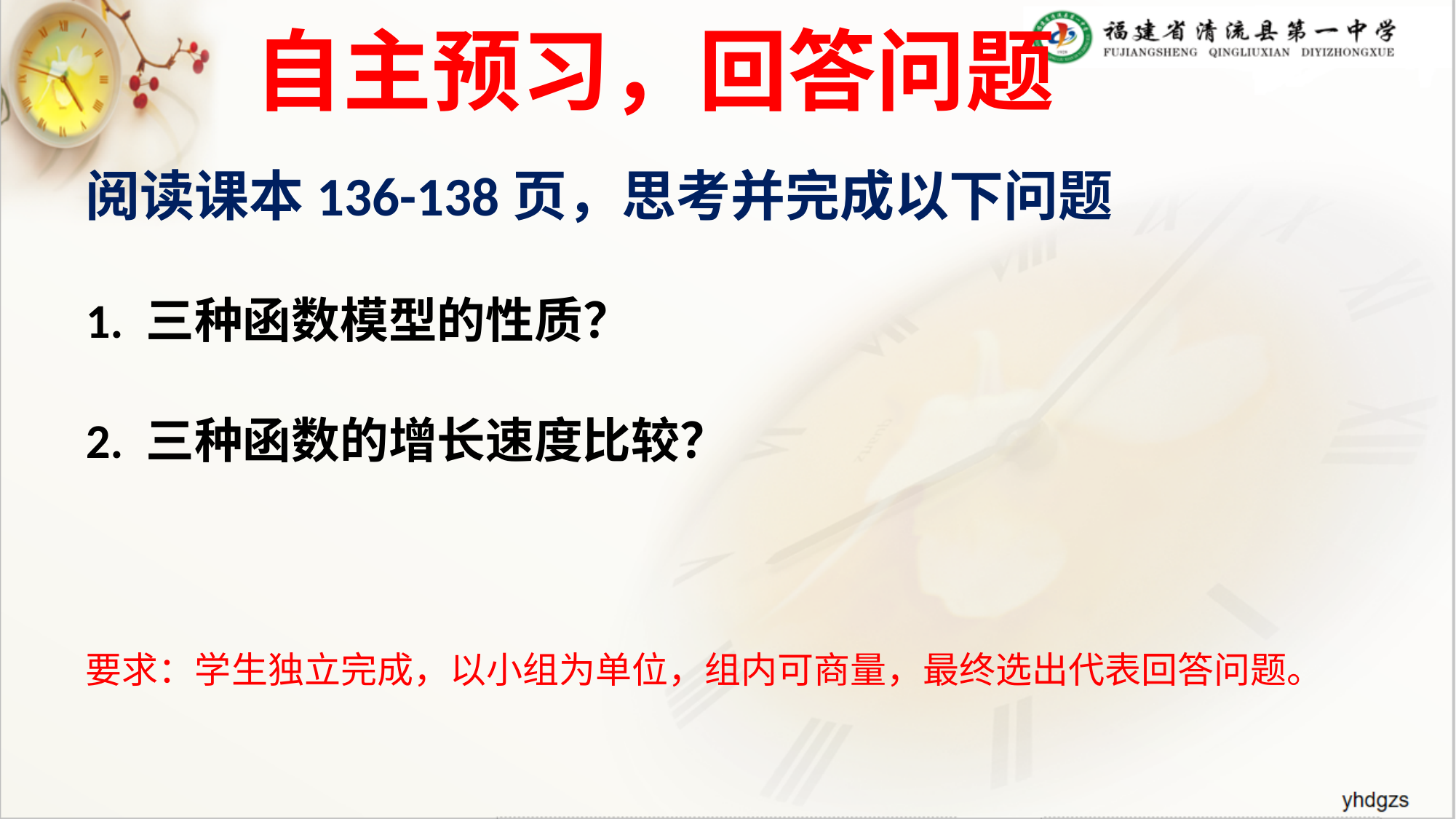

# 自主预习，回答问题
阅读课本136-138页，思考并完成以下问题

1. 三种函数模型的性质？

2. 三种函数的增长速度比较？

要求：学生独立完成，以小组为单位，组内可商量，最终选出代表回答问题。